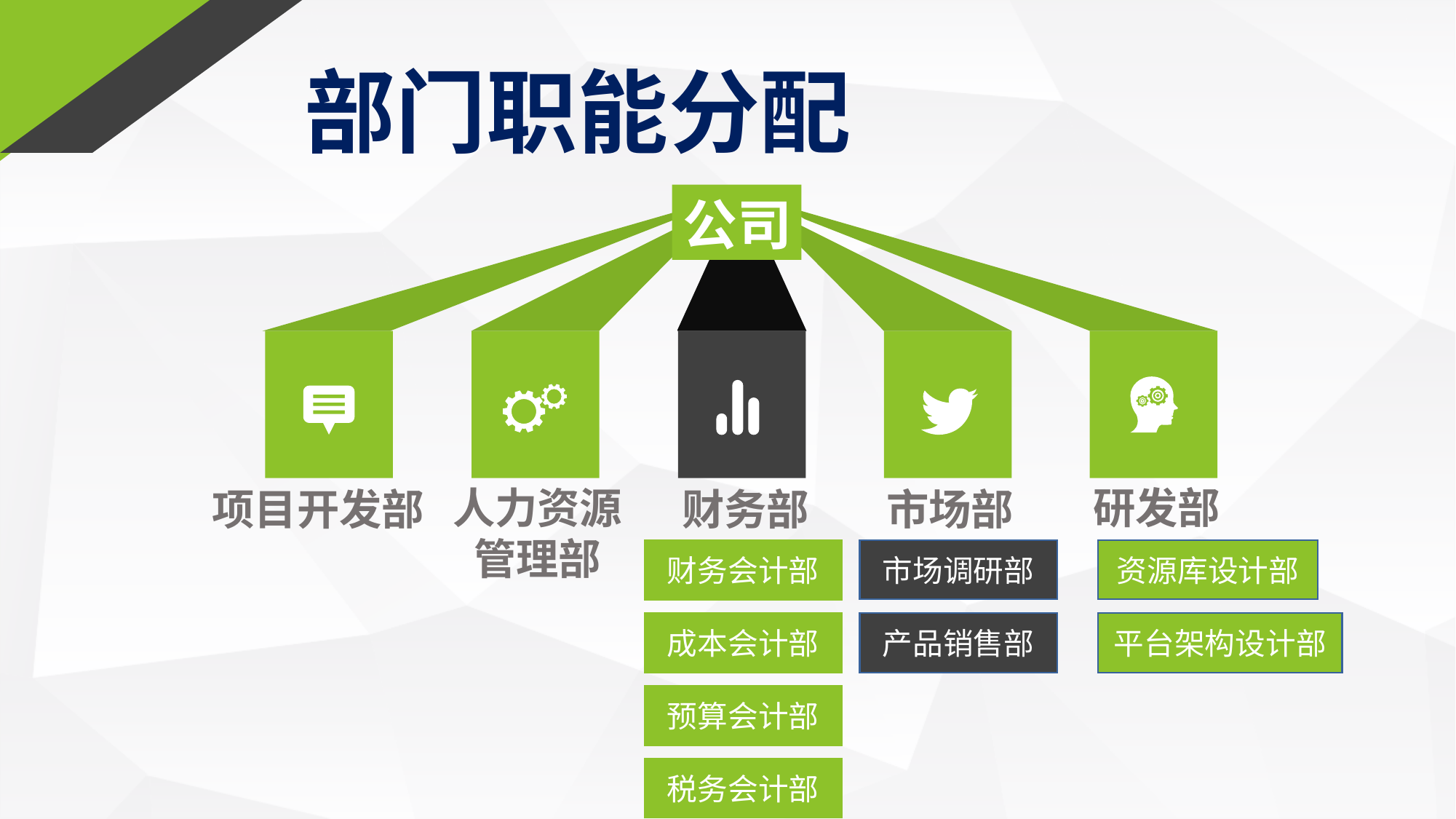

部门职能分配

     公司

     研发部
     人力资源
     管理部

     项目开发部
     财务部
     市场部

市场调研部
资源库设计部
财务会计部
成本会计部
平台架构设计部
产品销售部
预算会计部
税务会计部